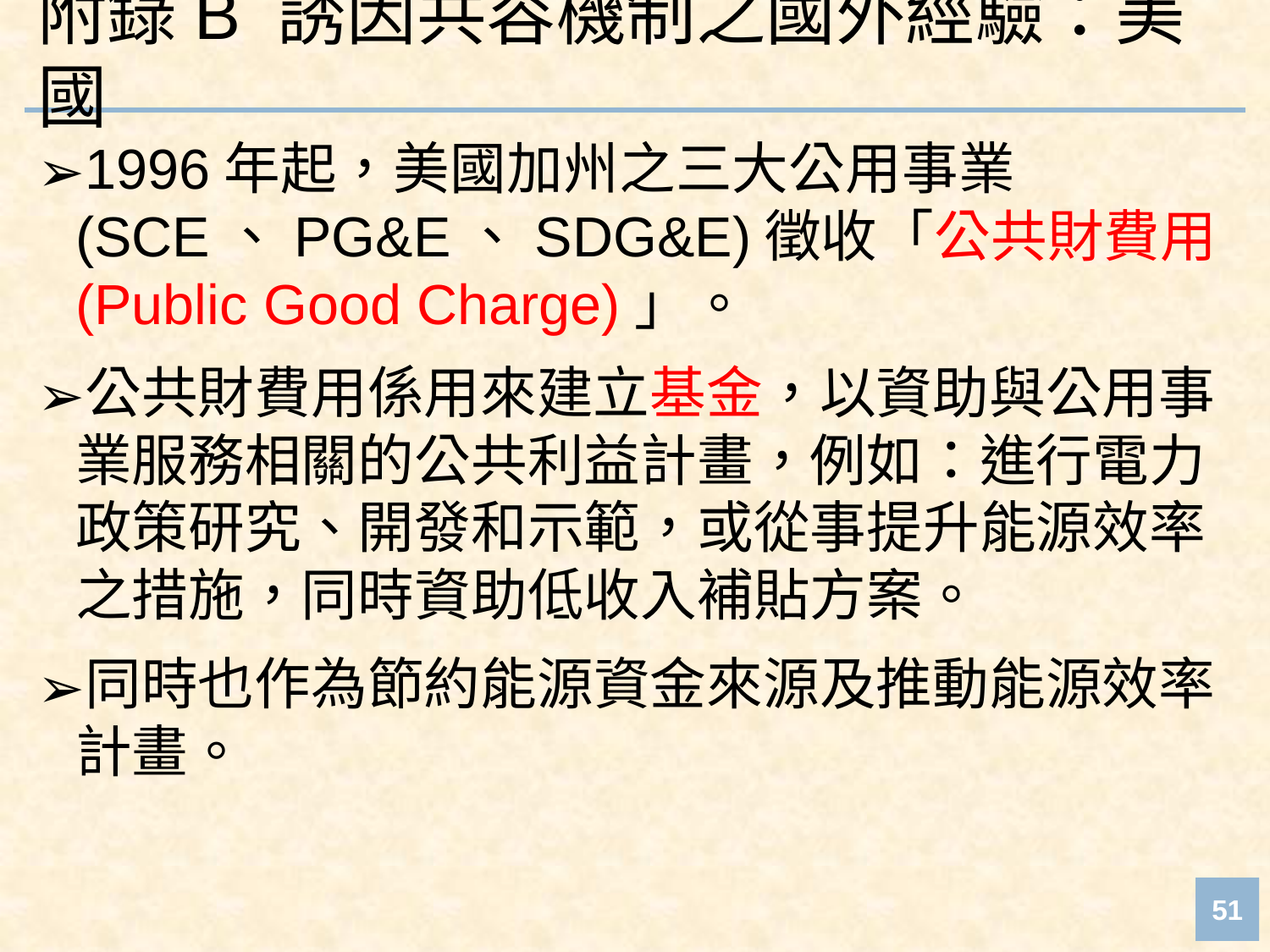

# 附錄B 誘因共容機制之國外經驗：美國
1996年起，美國加州之三大公用事業(SCE、PG&E、SDG&E)徵收「公共財費用(Public Good Charge)」。
公共財費用係用來建立基金，以資助與公用事業服務相關的公共利益計畫，例如：進行電力政策研究、開發和示範，或從事提升能源效率之措施，同時資助低收入補貼方案。
同時也作為節約能源資金來源及推動能源效率計畫。

51